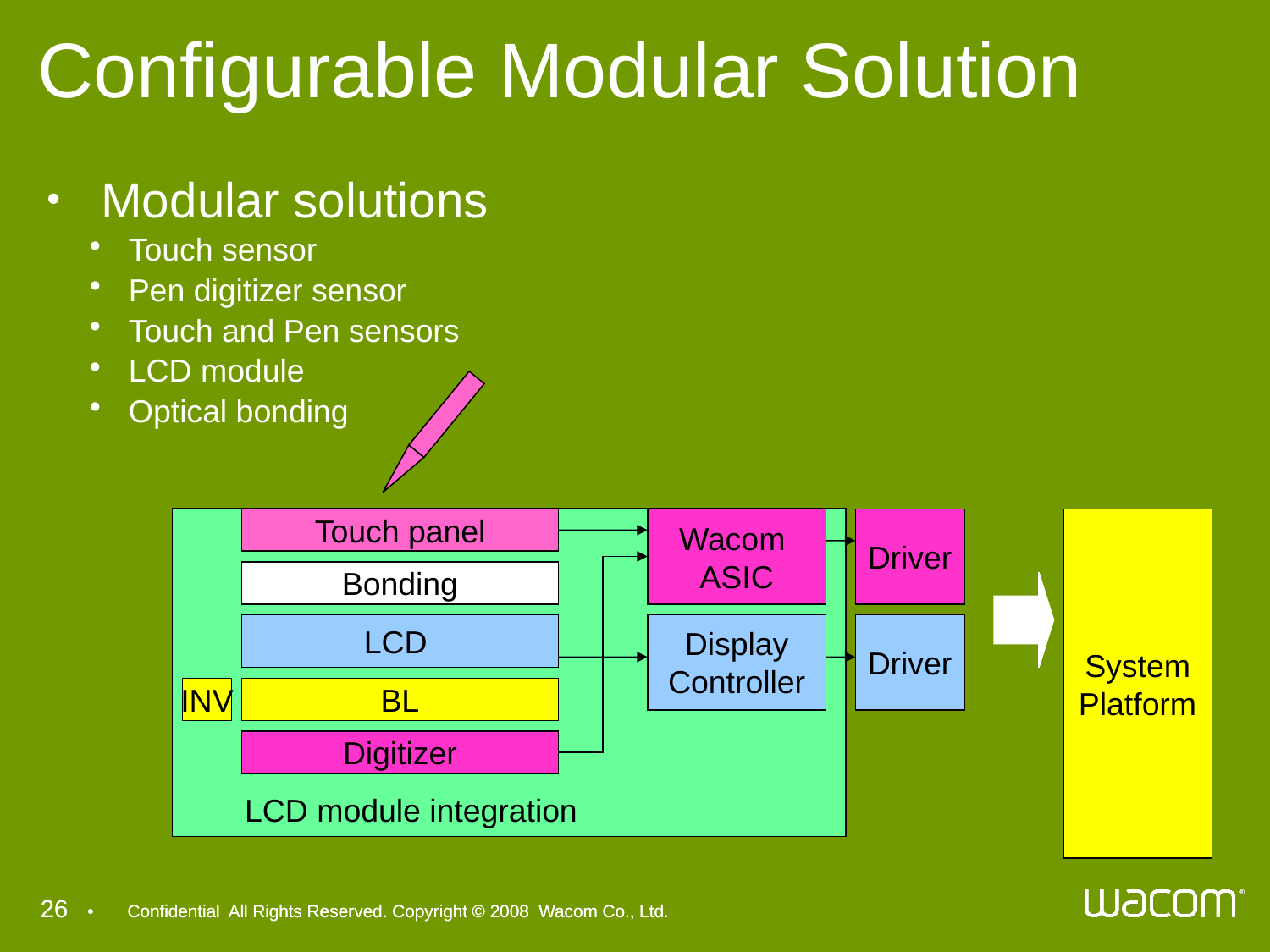

# Configurable Modular Solution
・ Modular solutions
Touch sensor
Pen digitizer sensor
Touch and Pen sensors
LCD module
Optical bonding

Touch panel
Wacom
ASIC
Driver
System
Platform

Bonding

LCD
Display
Controller
Driver

INV
BL
Digitizer
LCD module integration